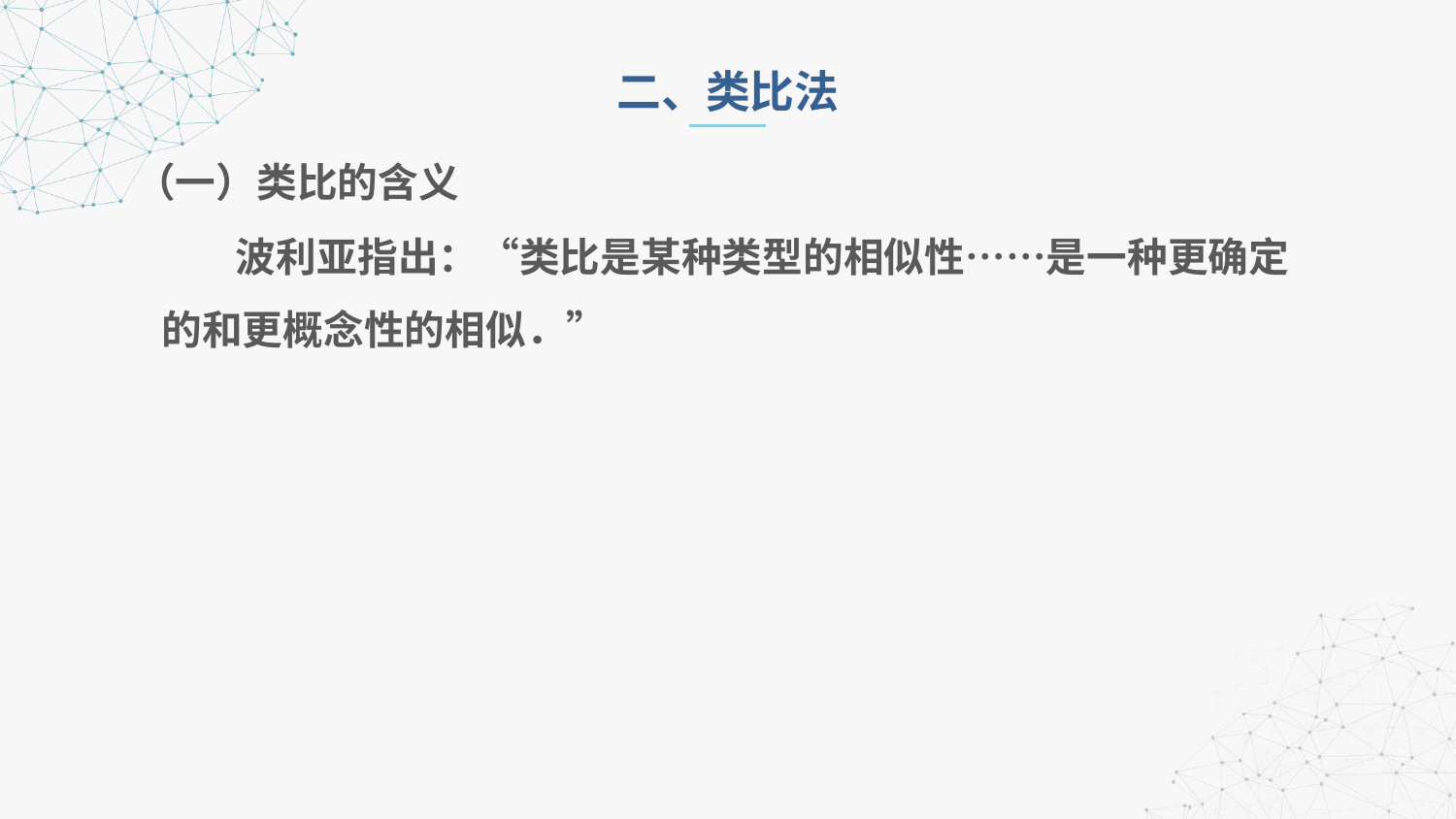

二、类比法
（一）类比的含义
       波利亚指出：“类比是某种类型的相似性……是一种更确定的和更概念性的相似．”